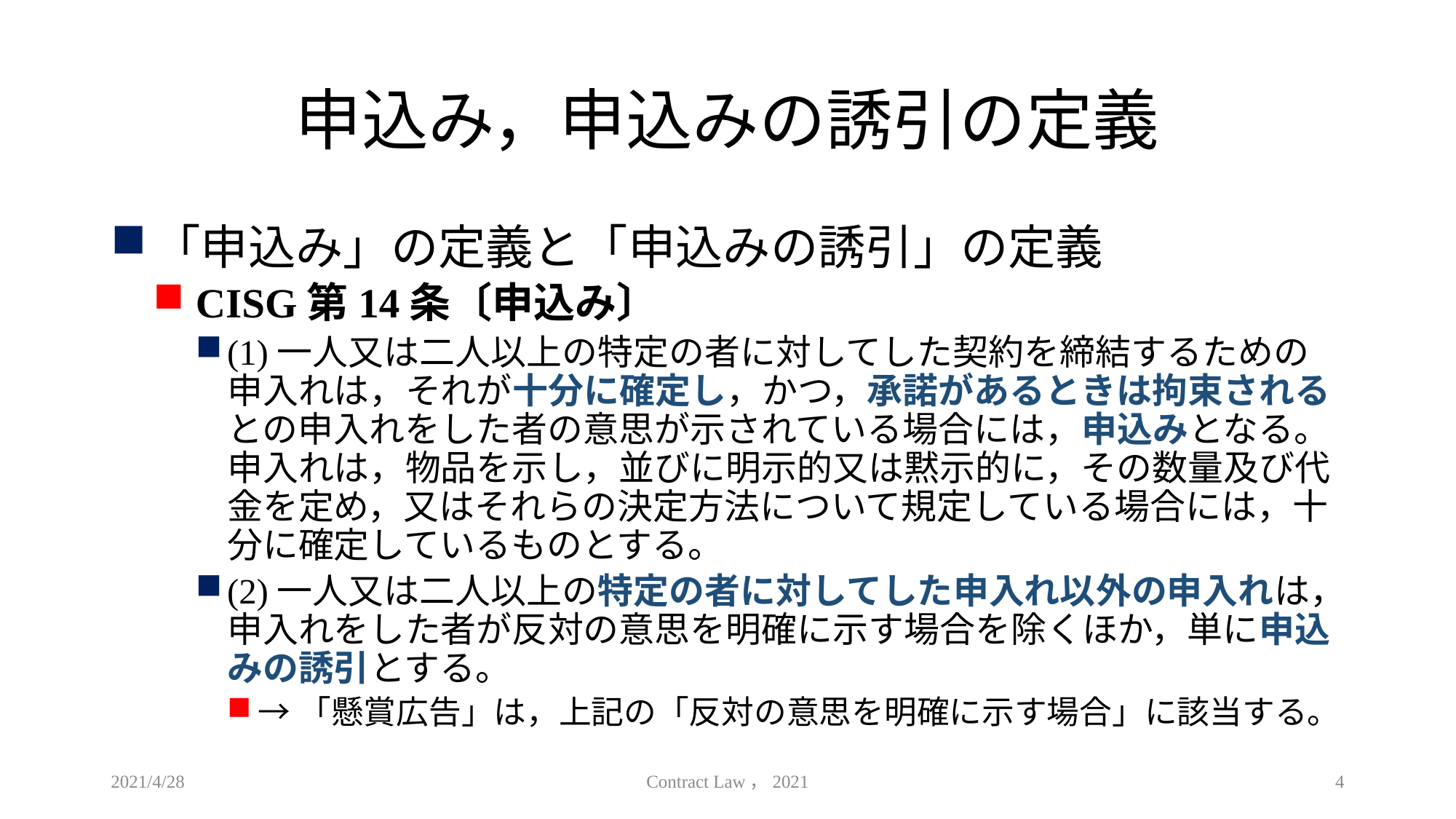

# 申込み，申込みの誘引の定義
「申込み」の定義と「申込みの誘引」の定義
CISG第14条〔申込み〕
(1)一人又は二人以上の特定の者に対してした契約を締結するための申入れは，それが十分に確定し，かつ，承諾があるときは拘束されるとの申入れをした者の意思が示されている場合には，申込みとなる。申入れは，物品を示し，並びに明示的又は黙示的に，その数量及び代金を定め，又はそれらの決定方法について規定している場合には，十分に確定しているものとする。
(2)一人又は二人以上の特定の者に対してした申入れ以外の申入れは，申入れをした者が反対の意思を明確に示す場合を除くほか，単に申込みの誘引とする。
→「懸賞広告」は，上記の「反対の意思を明確に示す場合」に該当する。
2021/4/28
Contract Law，2021
4